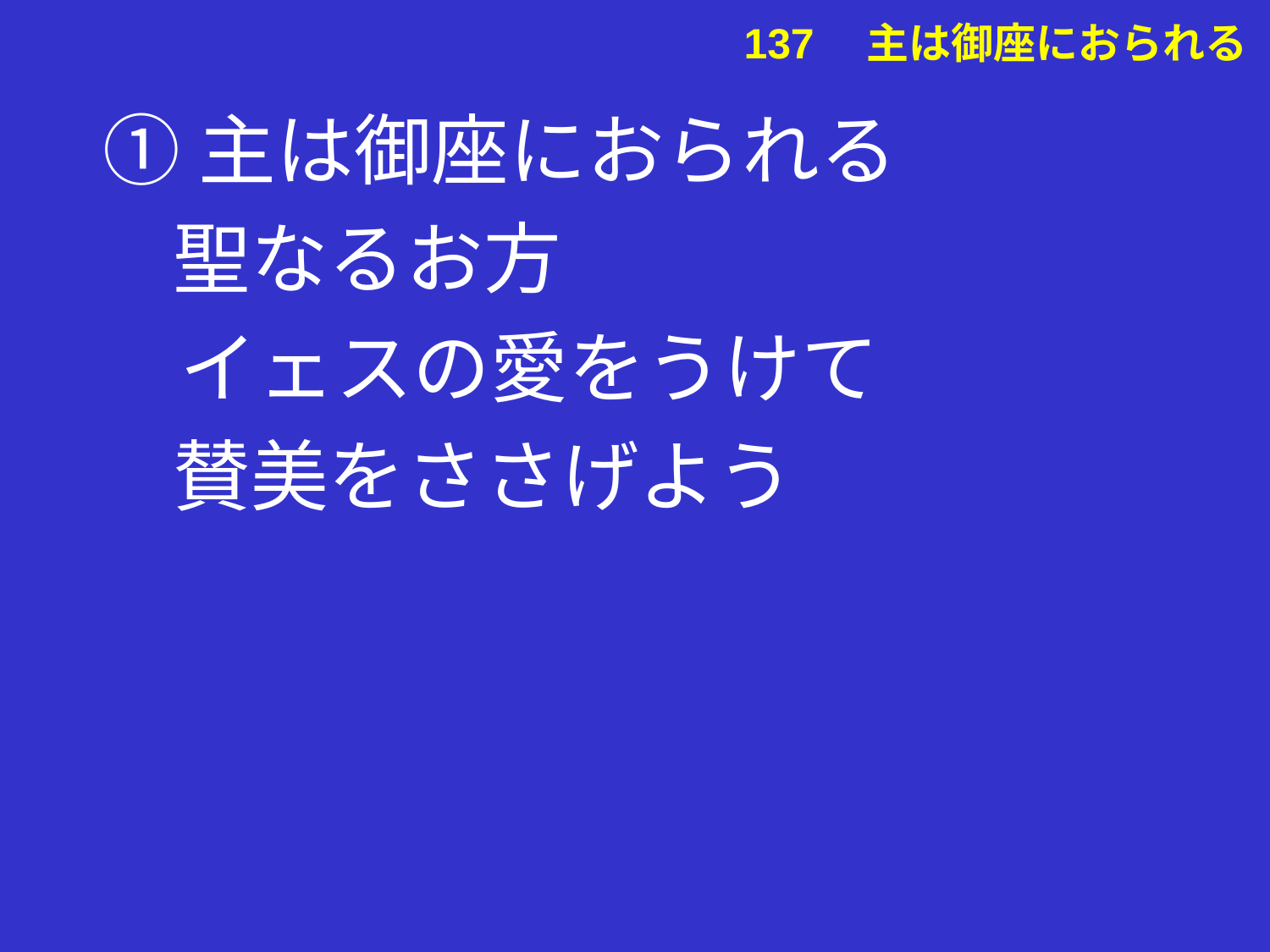

①主は御座におられる
   聖なるお方
　イェスの愛をうけて
   賛美をささげよう

# 137　主は御座におられる